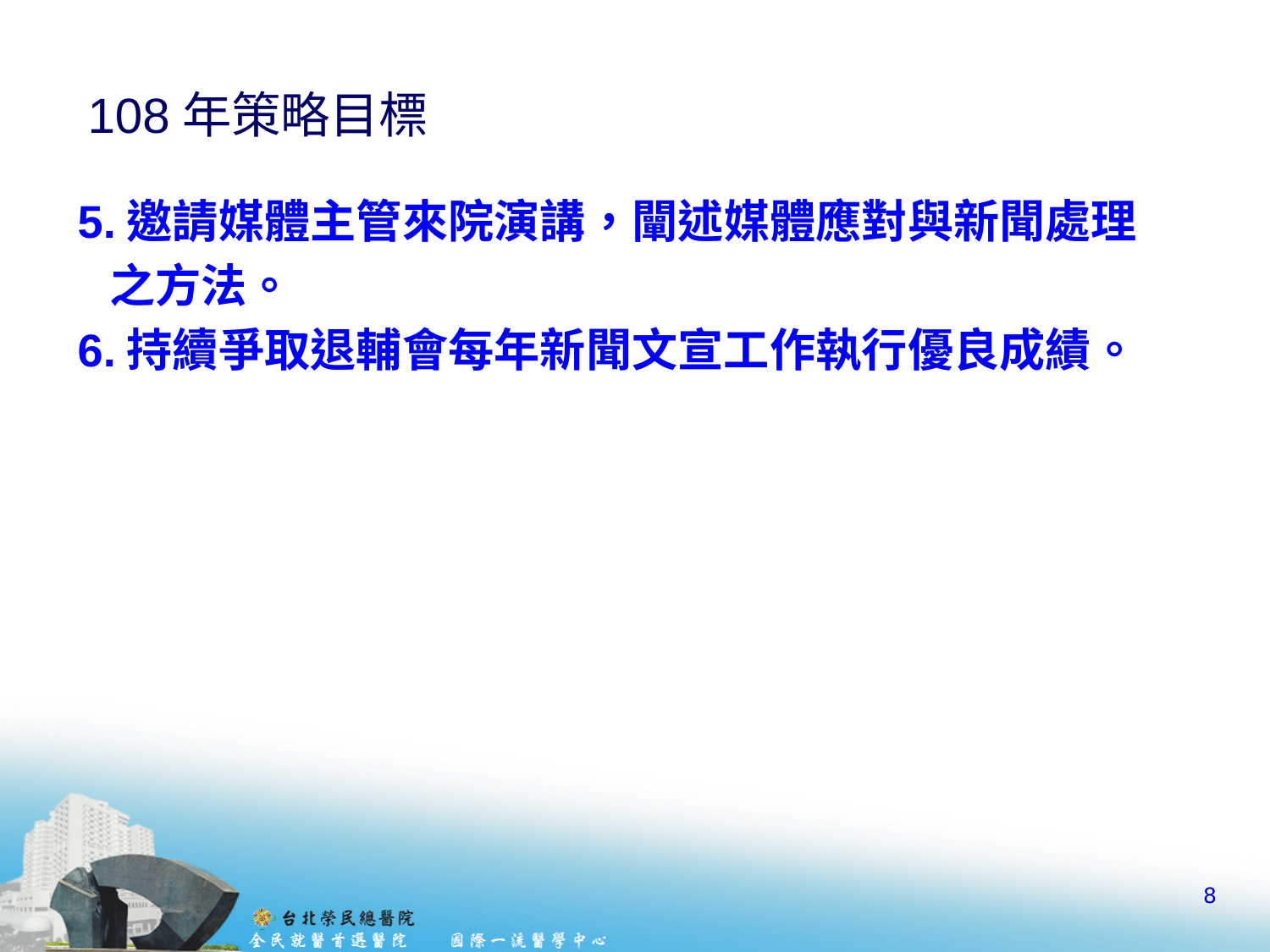

# 108年策略目標
5.邀請媒體主管來院演講，闡述媒體應對與新聞處理
  之方法。
6.持續爭取退輔會每年新聞文宣工作執行優良成績。

8